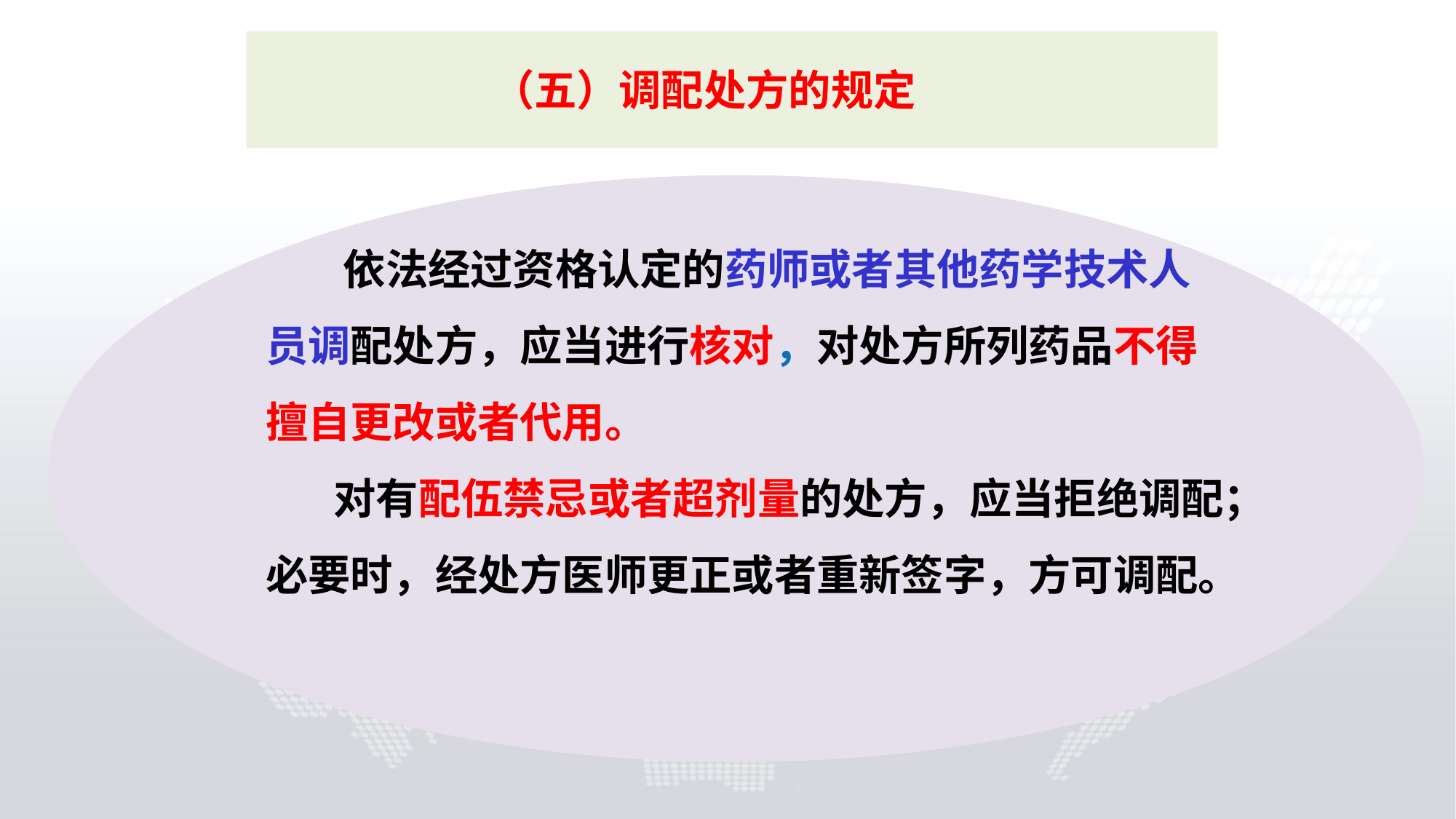

（五）调配处方的规定

       依法经过资格认定的药师或者其他药学技术人员调配处方，应当进行核对，对处方所列药品不得擅自更改或者代用。
      对有配伍禁忌或者超剂量的处方，应当拒绝调配；必要时，经处方医师更正或者重新签字，方可调配。